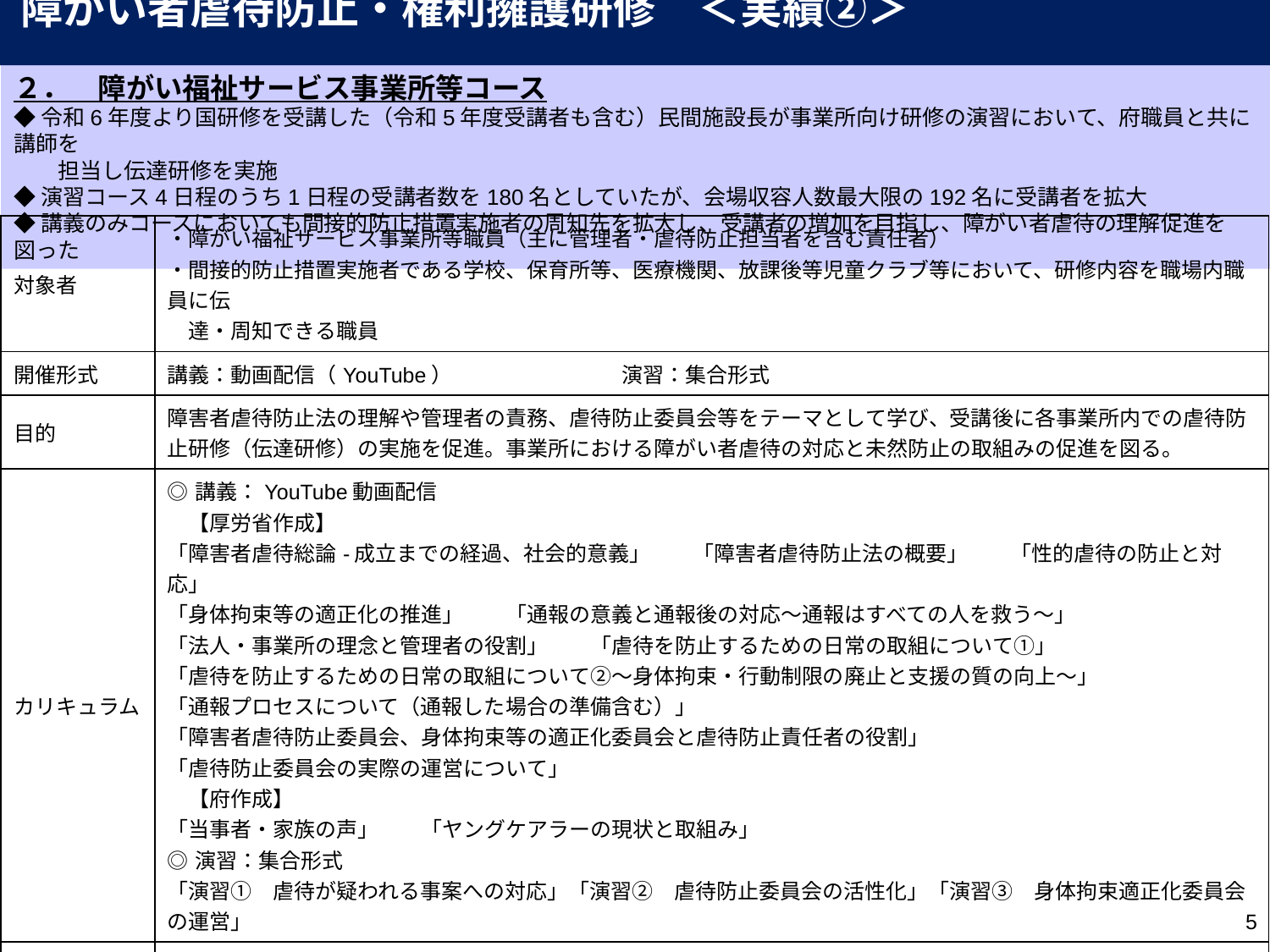

障がい者虐待防止・権利擁護研修　＜実績②＞

２．　障がい福祉サービス事業所等コース
◆令和6年度より国研修を受講した（令和5年度受講者も含む）民間施設長が事業所向け研修の演習において、府職員と共に講師を
　　担当し伝達研修を実施
◆演習コース4日程のうち1日程の受講者数を180名としていたが、会場収容人数最大限の192名に受講者を拡大
◆講義のみコースにおいても間接的防止措置実施者の周知先を拡大し、受講者の増加を目指し、障がい者虐待の理解促進を図った
| 対象者 | ・障がい福祉サービス事業所等職員（主に管理者・虐待防止担当者を含む責任者） ・間接的防止措置実施者である学校、保育所等、医療機関、放課後等児童クラブ等において、研修内容を職場内職員に伝 　達・周知できる職員 |
| --- | --- |
| 開催形式 | 講義：動画配信（YouTube）　　　　　　　　演習：集合形式 |
| 目的 | 障害者虐待防止法の理解や管理者の責務、虐待防止委員会等をテーマとして学び、受講後に各事業所内での虐待防止研修（伝達研修）の実施を促進。事業所における障がい者虐待の対応と未然防止の取組みの促進を図る。 |
| カリキュラム | ◎講義：YouTube動画配信 　【厚労省作成】 「障害者虐待総論-成立までの経過、社会的意義」　　「障害者虐待防止法の概要」　　「性的虐待の防止と対応」 「身体拘束等の適正化の推進」　　「通報の意義と通報後の対応～通報はすべての人を救う～」 「法人・事業所の理念と管理者の役割」　　「虐待を防止するための日常の取組について①」 「虐待を防止するための日常の取組について②～身体拘束・行動制限の廃止と支援の質の向上～」 「通報プロセスについて（通報した場合の準備含む）」 「障害者虐待防止委員会、身体拘束等の適正化委員会と虐待防止責任者の役割」 「虐待防止委員会の実際の運営について」 　【府作成】 「当事者・家族の声」　　「ヤングケアラーの現状と取組み」　 ◎演習：集合形式 「演習①　虐待が疑われる事案への対応」「演習②　虐待防止委員会の活性化」「演習③　身体拘束適正化委員会の運営」 |
| 開催時期 | 動画公開期間：令和６年9月30日～令和６年11月29日 |
| 過去実績 （受講者数） | 令和4年度：1,318名（うち演習受講者178名）　　　　　　　 令和5年度：　　９４７名（うち演習受講者689名）　　　　　　　 令和6年度：１,５０９名（うち演習受講者666名） |
5